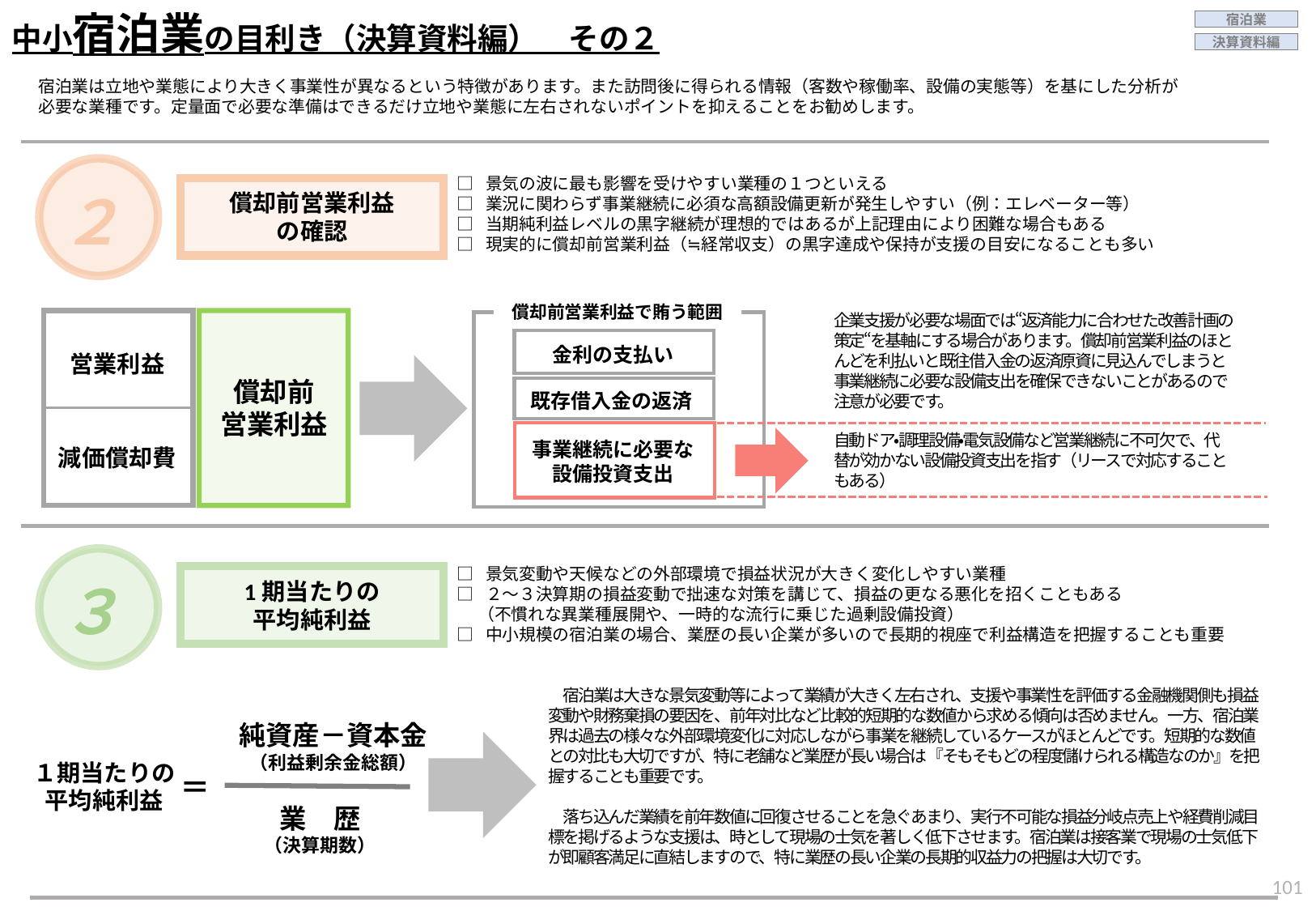

中小宿泊業の目利き（決算資料編）　その２
宿泊業
決算資料編
宿泊業は立地や業態により大きく事業性が異なるという特徴があります。また訪問後に得られる情報（客数や稼働率、設備の実態等）を基にした分析が必要な業種です。定量面で必要な準備はできるだけ立地や業態に左右されないポイントを抑えることをお勧めします。

２
□  景気の波に最も影響を受けやすい業種の１つといえる
□  業況に関わらず事業継続に必須な高額設備更新が発生しやすい（例：エレベーター等）
□  当期純利益レベルの黒字継続が理想的ではあるが上記理由により困難な場合もある
□  現実的に償却前営業利益（≒経常収支）の黒字達成や保持が支援の目安になることも多い
償却前営業利益
の確認
償却前営業利益で賄う範囲

金利の支払い

既存借入金の返済

事業継続に必要な
設備投資支出
企業支援が必要な場面では“返済能力に合わせた改善計画の策定“を基軸にする場合があります。償却前営業利益のほとんどを利払いと既往借入金の返済原資に見込んでしまうと事業継続に必要な設備支出を確保できないことがあるので注意が必要です。

営業利益
減価償却費

償却前
営業利益

自動ドア・調理設備・電気設備など営業継続に不可欠で、代替が効かない設備投資支出を指す（リースで対応することもある）

３
□  景気変動や天候などの外部環境で損益状況が大きく変化しやすい業種
□  ２～３決算期の損益変動で拙速な対策を講じて、損益の更なる悪化を招くこともある
　 （不慣れな異業種展開や、一時的な流行に乗じた過剰設備投資）
□  中小規模の宿泊業の場合、業歴の長い企業が多いので長期的視座で利益構造を把握することも重要
1期当たりの
平均純利益
　宿泊業は大きな景気変動等によって業績が大きく左右され、支援や事業性を評価する金融機関側も損益変動や財務棄損の要因を、前年対比など比較的短期的な数値から求める傾向は否めません。一方、宿泊業界は過去の様々な外部環境変化に対応しながら事業を継続しているケースがほとんどです。短期的な数値との対比も大切ですが、特に老舗など業歴が長い場合は『そもそもどの程度儲けられる構造なのか』を把握することも重要です。

　落ち込んだ業績を前年数値に回復させることを急ぐあまり、実行不可能な損益分岐点売上や経費削減目標を掲げるような支援は、時として現場の士気を著しく低下させます。宿泊業は接客業で現場の士気低下が即顧客満足に直結しますので、特に業歴の長い企業の長期的収益力の把握は大切です。
純資産－資本金
（利益剰余金総額）
業　歴
（決算期数）
１期当たりの
平均純利益
＝

101